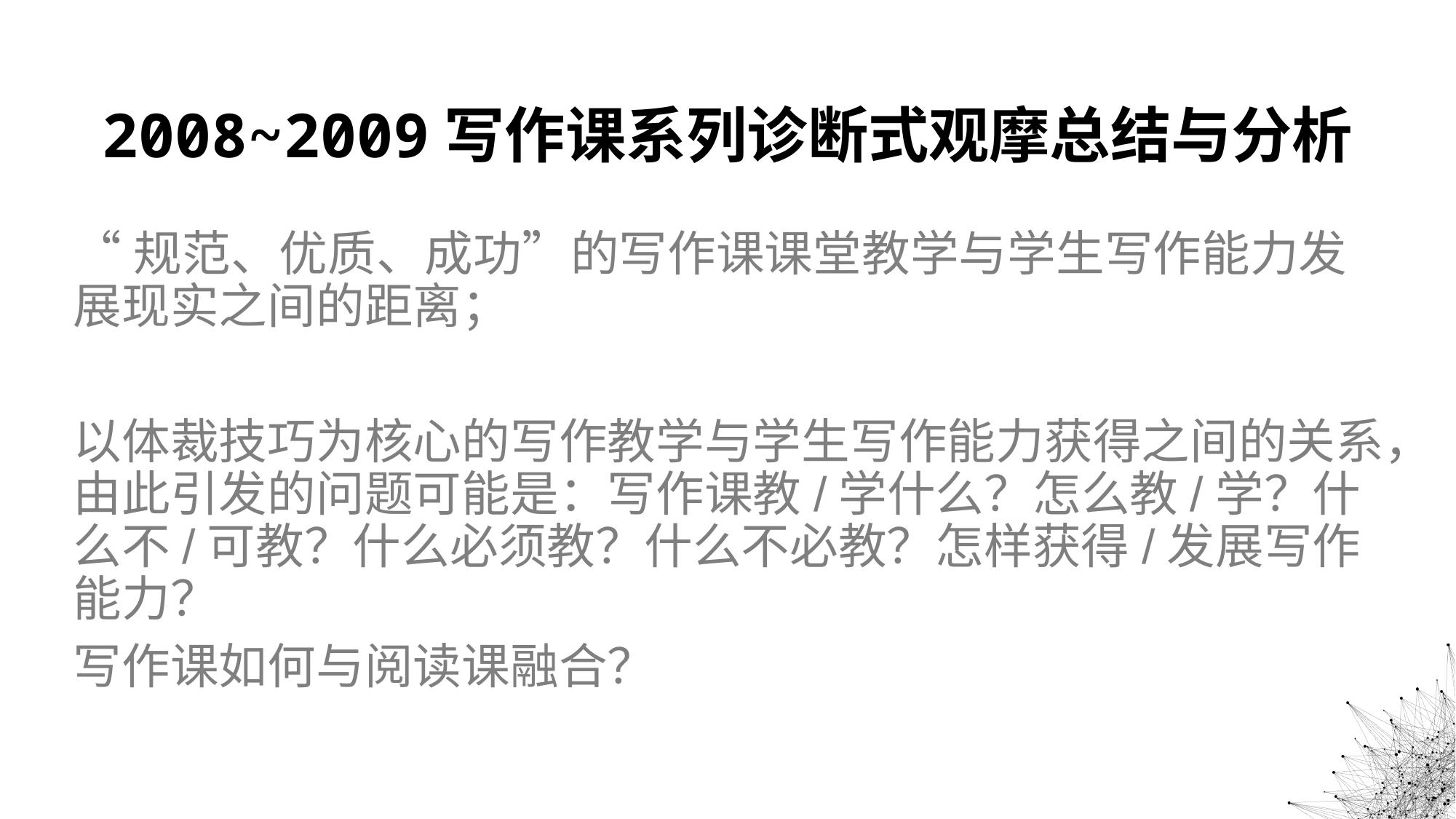

# 2008~2009写作课系列诊断式观摩总结与分析
“规范、优质、成功”的写作课课堂教学与学生写作能力发展现实之间的距离；

以体裁技巧为核心的写作教学与学生写作能力获得之间的关系，由此引发的问题可能是：写作课教/学什么？怎么教/学？什么不/可教？什么必须教？什么不必教？怎样获得/发展写作能力？
写作课如何与阅读课融合？